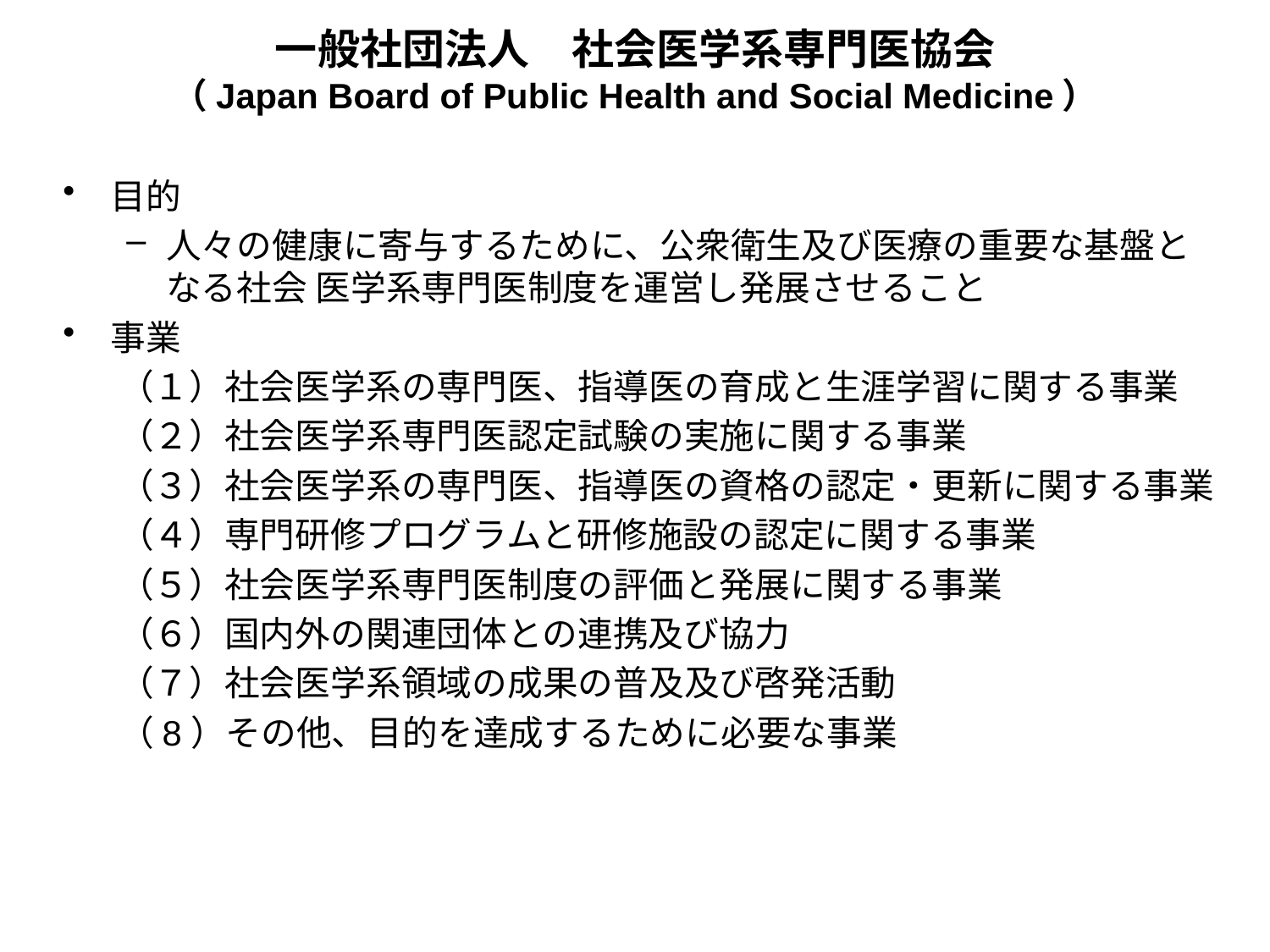

# 一般社団法人　社会医学系専門医協会 （Japan Board of Public Health and Social Medicine）
目的
人々の健康に寄与するために、公衆衛生及び医療の重要な基盤となる社会 医学系専門医制度を運営し発展させること
事業
（１）社会医学系の専門医、指導医の育成と生涯学習に関する事業
（２）社会医学系専門医認定試験の実施に関する事業
（３）社会医学系の専門医、指導医の資格の認定・更新に関する事業
（４）専門研修プログラムと研修施設の認定に関する事業
（５）社会医学系専門医制度の評価と発展に関する事業
（６）国内外の関連団体との連携及び協力
（７）社会医学系領域の成果の普及及び啓発活動
（8）その他、目的を達成するために必要な事業